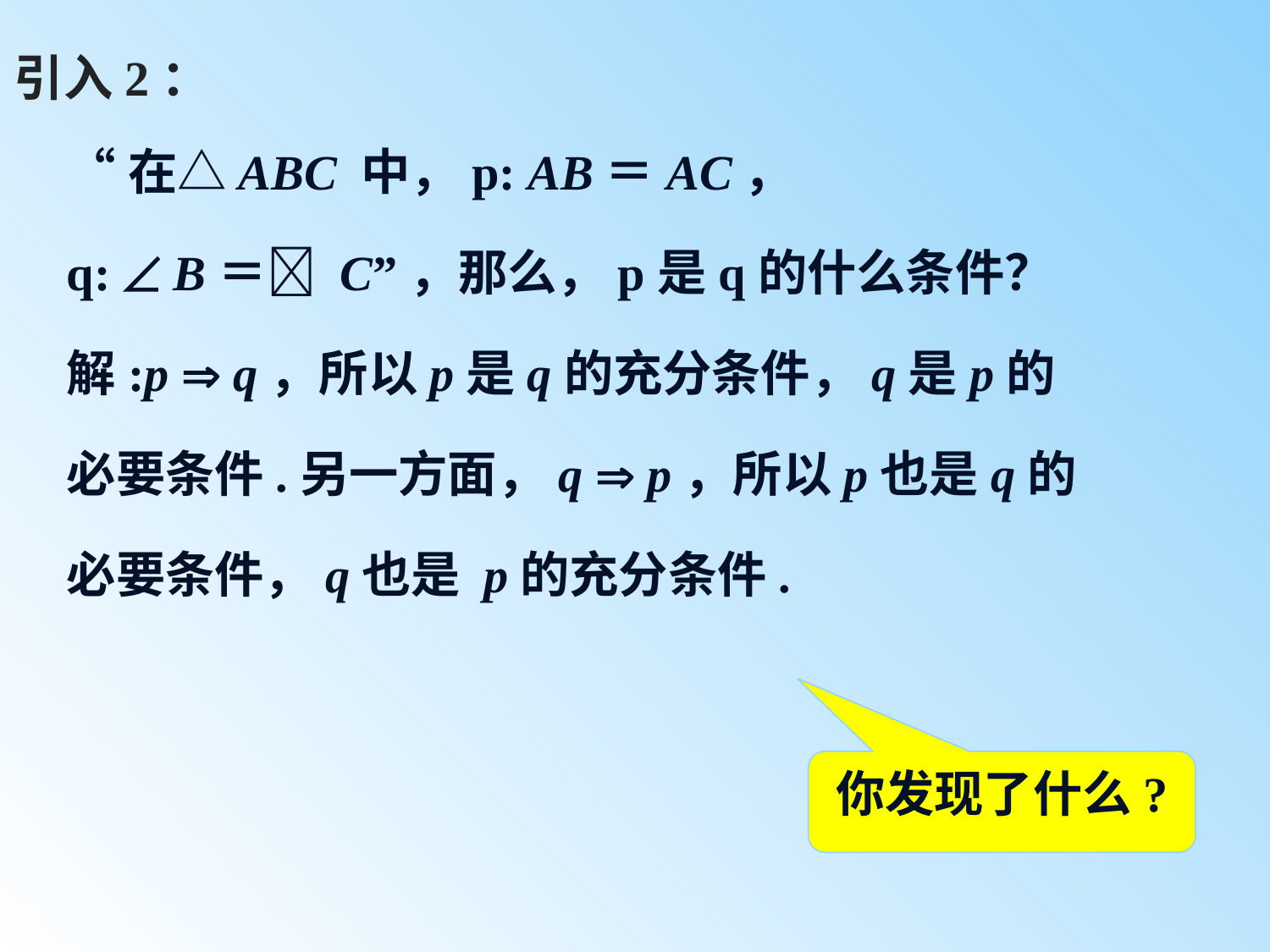

引入2：
“在△ABC 中，p: AB＝AC，
q: ∠ B＝∠ C”，那么，p是q的什么条件？
解:p ⇒ q，所以p是q的充分条件，q是p的
必要条件.另一方面，q ⇒ p，所以p也是q的
必要条件，q也是 p的充分条件.
你发现了什么?